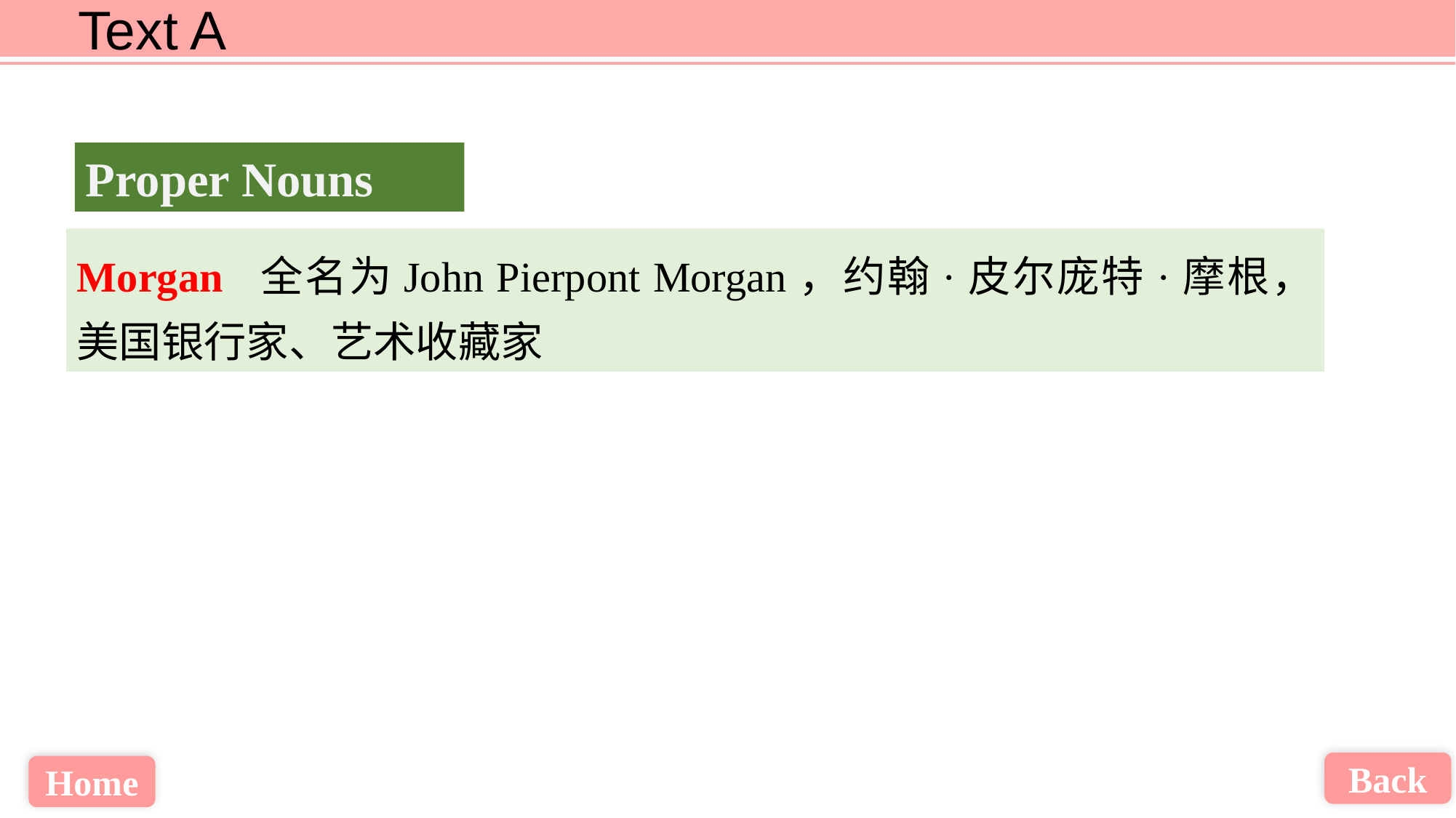

Proper Nouns
Morgan  全名为John Pierpont Morgan，约翰·皮尔庞特·摩根，美国银行家、艺术收藏家
Back